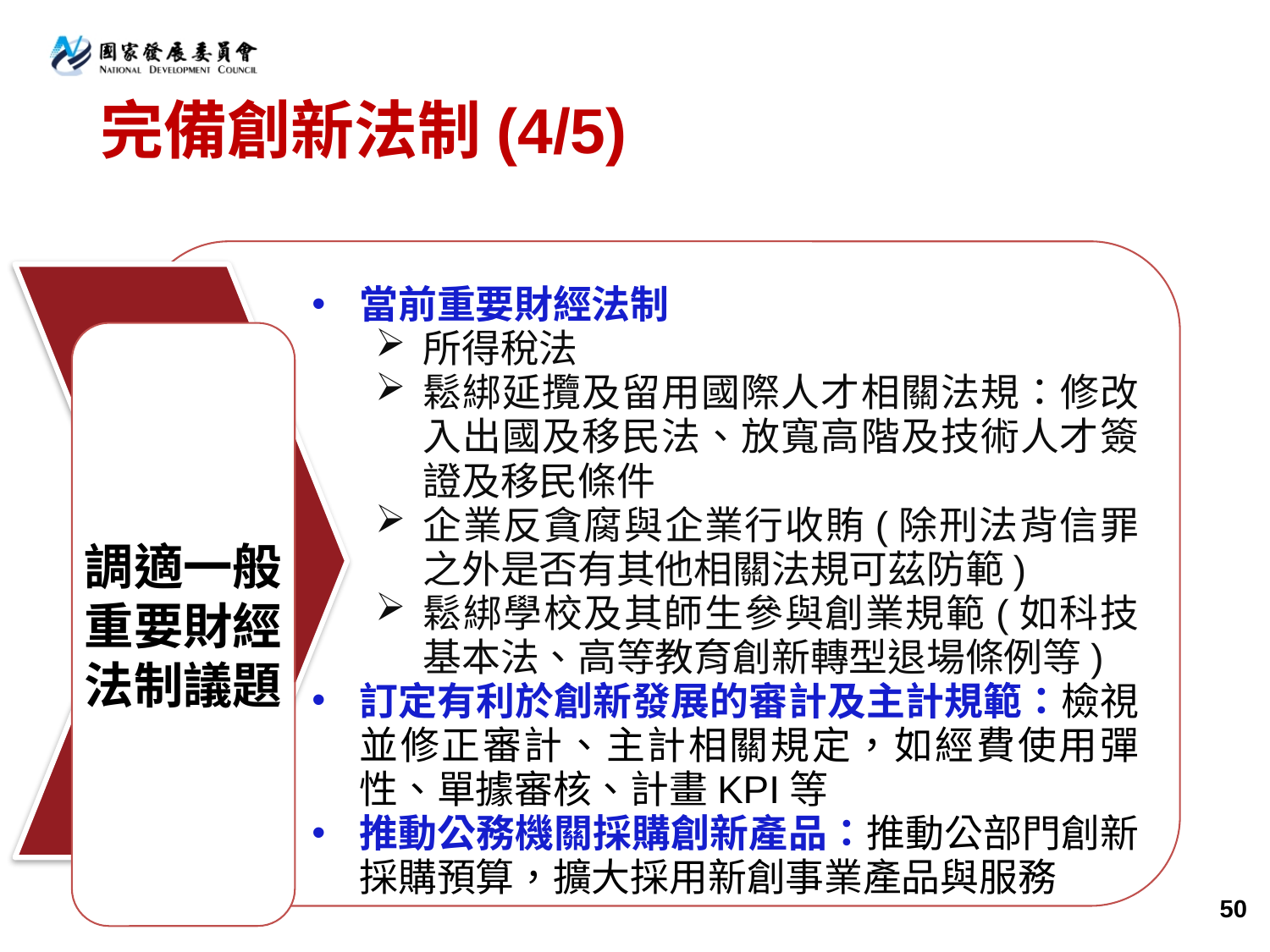

# 完備創新法制(4/5)
當前重要財經法制
所得稅法
鬆綁延攬及留用國際人才相關法規：修改入出國及移民法、放寬高階及技術人才簽證及移民條件
企業反貪腐與企業行收賄(除刑法背信罪之外是否有其他相關法規可茲防範)
鬆綁學校及其師生參與創業規範(如科技基本法、高等教育創新轉型退場條例等)
訂定有利於創新發展的審計及主計規範：檢視並修正審計、主計相關規定，如經費使用彈性、單據審核、計畫KPI等
推動公務機關採購創新產品：推動公部門創新採購預算，擴大採用新創事業產品與服務

調適一般重要財經法制議題
50